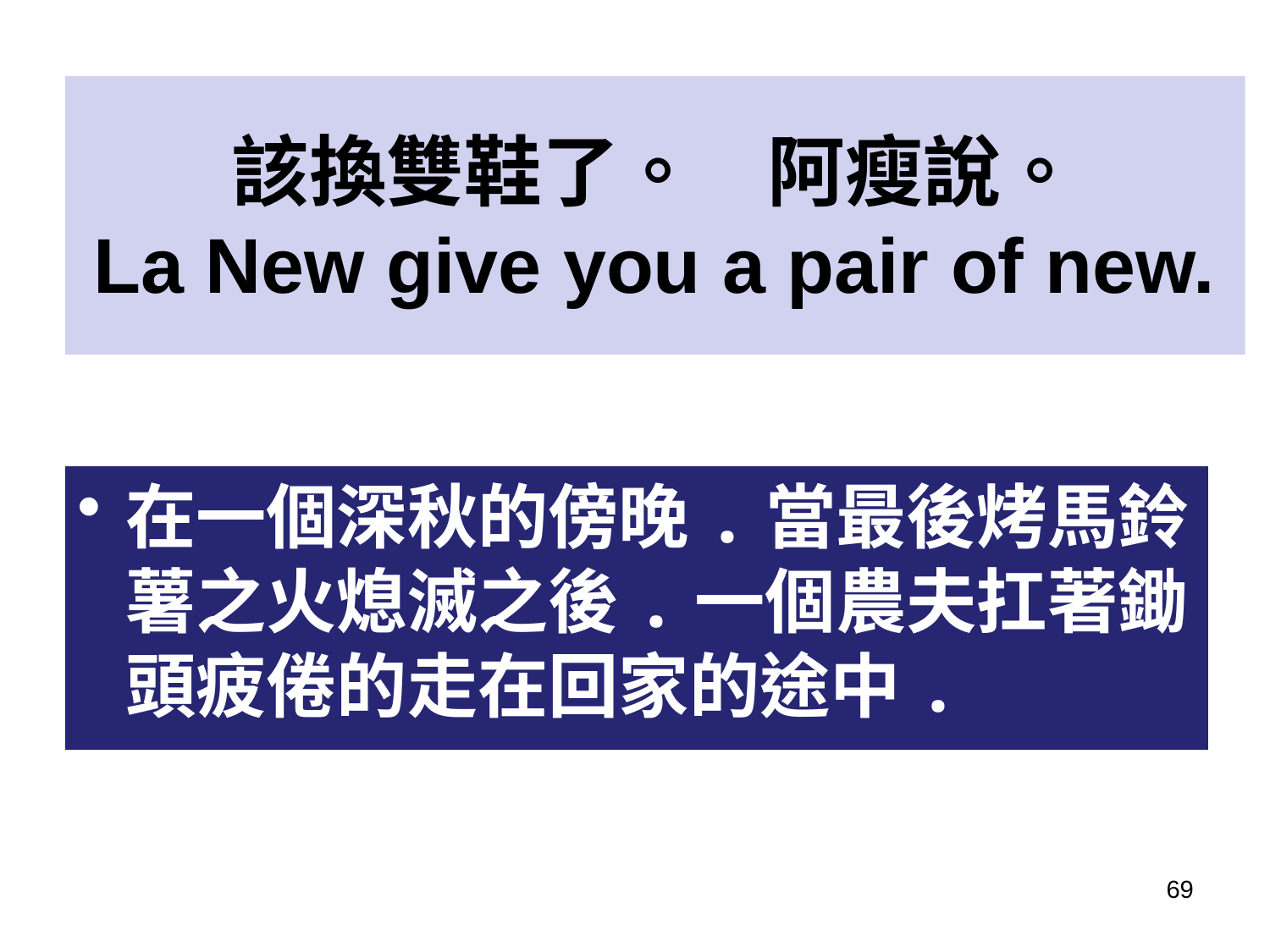

# 該換雙鞋了。    阿瘦說。 La New give you a pair of new.
在一個深秋的傍晚.當最後烤馬鈴薯之火熄滅之後.一個農夫扛著鋤頭疲倦的走在回家的途中.
69